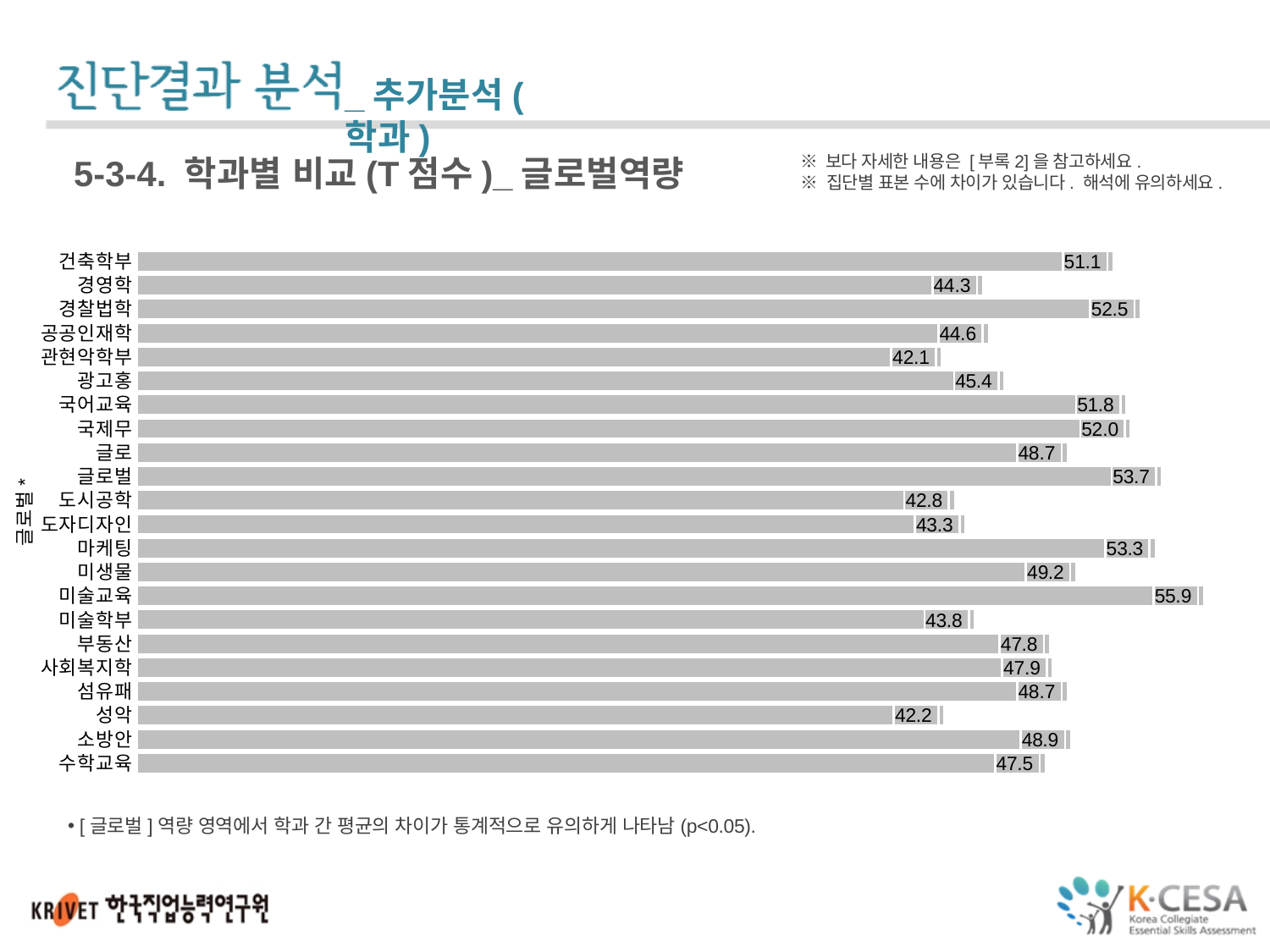

_추가분석(학과)
※ 보다 자세한 내용은 [부록2]을 참고하세요.
※ 집단별 표본 수에 차이가 있습니다. 해석에 유의하세요.
5-3-4. 학과별 비교(T점수)_글로벌역량

### Chart

| Category |  |
|---|---|
| 건축학부 | 51.104 |
| 경영학 | 44.26423076923077 |
| 경찰법학 | 52.52857142857143 |
| 공공인재학 | 44.572631578947366 |
| 관현악학부 | 42.10809523809524 |
| 광고홍보커뮤니케이션학부 | 45.40571428571428 |
| 국어교육 | 51.7965 |
| 국제무역물류학 | 52.02733333333334 |
| 글로벌경제학 | 48.703333333333326 |
| 글로벌커뮤니케이션학부 | 53.66625 |
| 도시공학 | 42.794000000000004 |
| 도자디자인 | 43.348 |
| 마케팅빅데이터학 | 53.32 |
| 미생물생명공학 | 49.165 |
| 미술교육 | 55.85916666666668 |
| 미술학부 | 43.84368421052632 |
| 부동산금융보험융합학 | 47.78 |
| 사회복지학 | 47.92578947368422 |
| 섬유패션디자인학 | 48.70333333333334 |
| 성악뮤지컬학 | 42.239999999999995 |
| 소방안전관리학 | 48.888000000000005 |
| 수학교육 | 47.54916666666667 |
[글로벌]역량 영역에서 학과 간 평균의 차이가 통계적으로 유의하게 나타남(p<0.05).